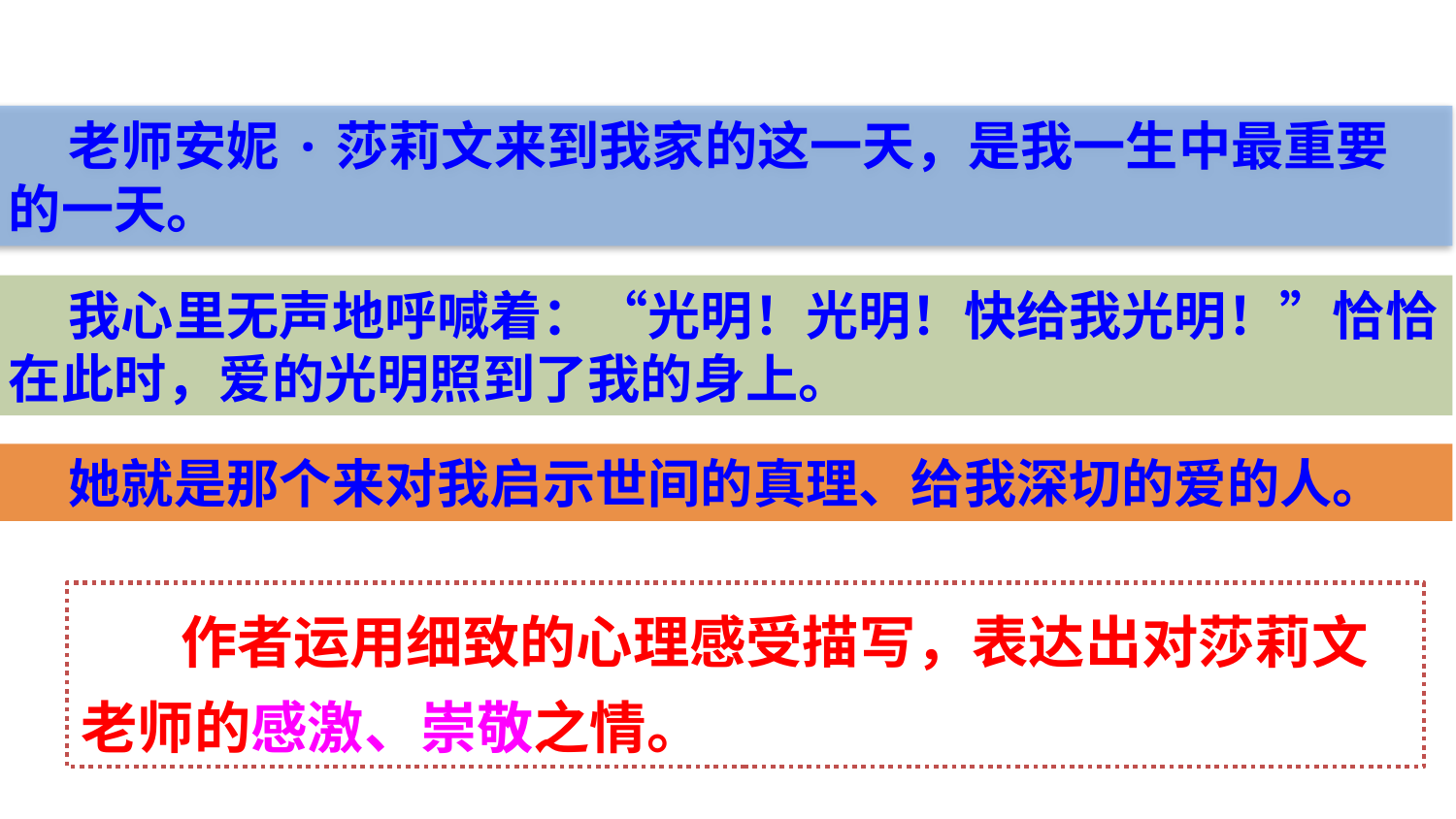

老师安妮·莎莉文来到我家的这一天，是我一生中最重要的一天。
    我心里无声地呼喊着：“光明！光明！快给我光明！”恰恰在此时，爱的光明照到了我的身上。
    她就是那个来对我启示世间的真理、给我深切的爱的人。
 作者运用细致的心理感受描写，表达出对莎莉文老师的感激、崇敬之情。